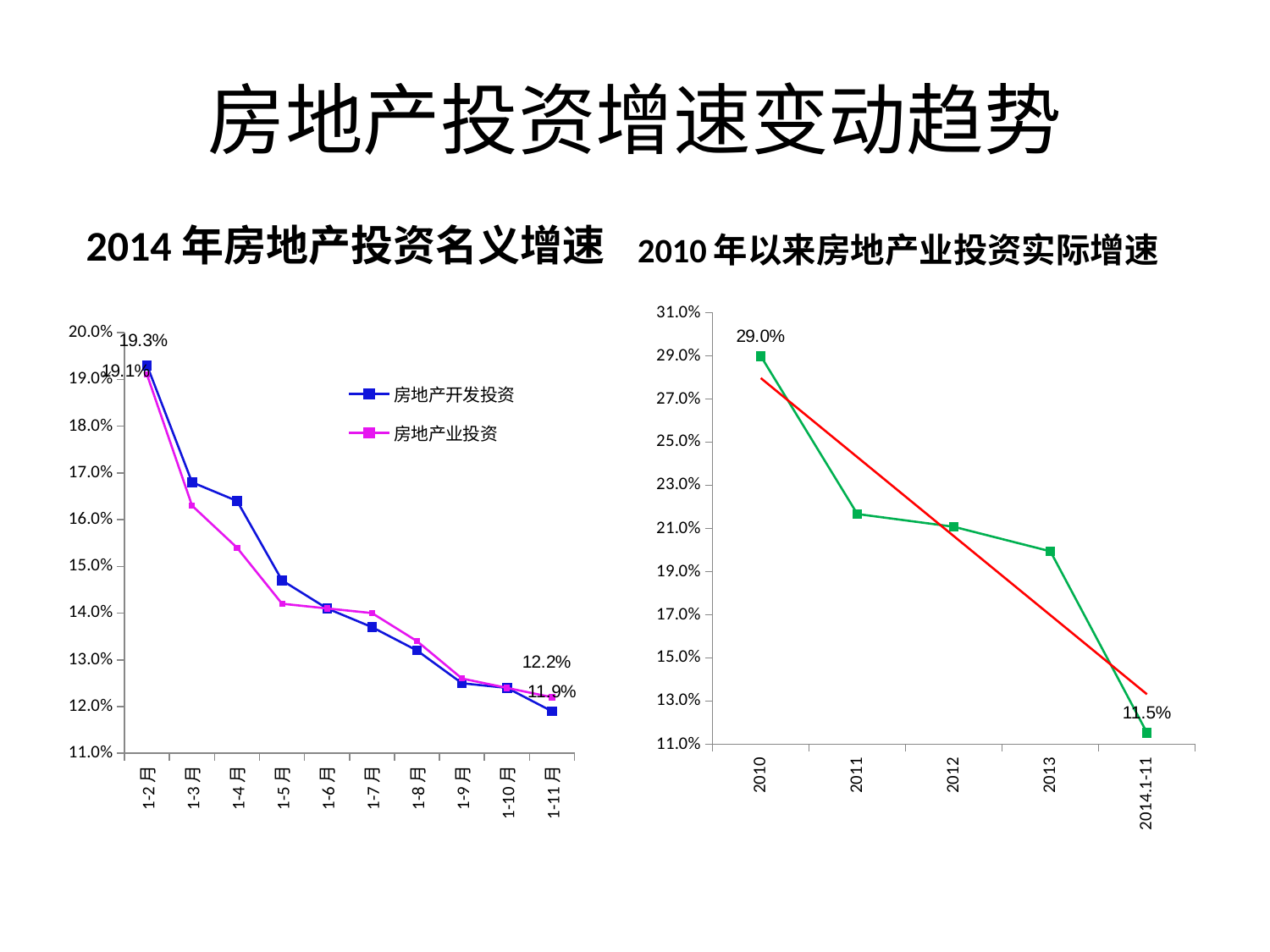

# 房地产投资增速变动趋势
2014年房地产投资名义增速
2010年以来房地产业投资实际增速

### Chart

| Category | 房地产开发投资 | 房地产业投资 |
|---|---|---|
| 1-2月 | 0.193 | 0.191 |
| 1-3月 | 0.168 | 0.163 |
| 1-4月 | 0.164 | 0.15400000000000025 |
| 1-5月 | 0.1470000000000002 | 0.14200000000000004 |
| 1-6月 | 0.14100000000000001 | 0.14100000000000001 |
| 1-7月 | 0.137 | 0.14 |
| 1-8月 | 0.132 | 0.134 |
| 1-9月 | 0.125 | 0.126 |
| 1-10月 | 0.12400000000000012 | 0.12400000000000012 |
| 1-11月 | 0.11899999999999998 | 0.1220000000000001 |

### Chart

| Category | 房地产业投资实际增速 |
|---|---|
| 2010 | 0.289901159066619 |
| 2011 | 0.21669793621013148 |
| 2012 | 0.2107958817214396 |
| 2013 | 0.19940179461615165 |
| 2014.1-11 | 0.11530815109343936 |